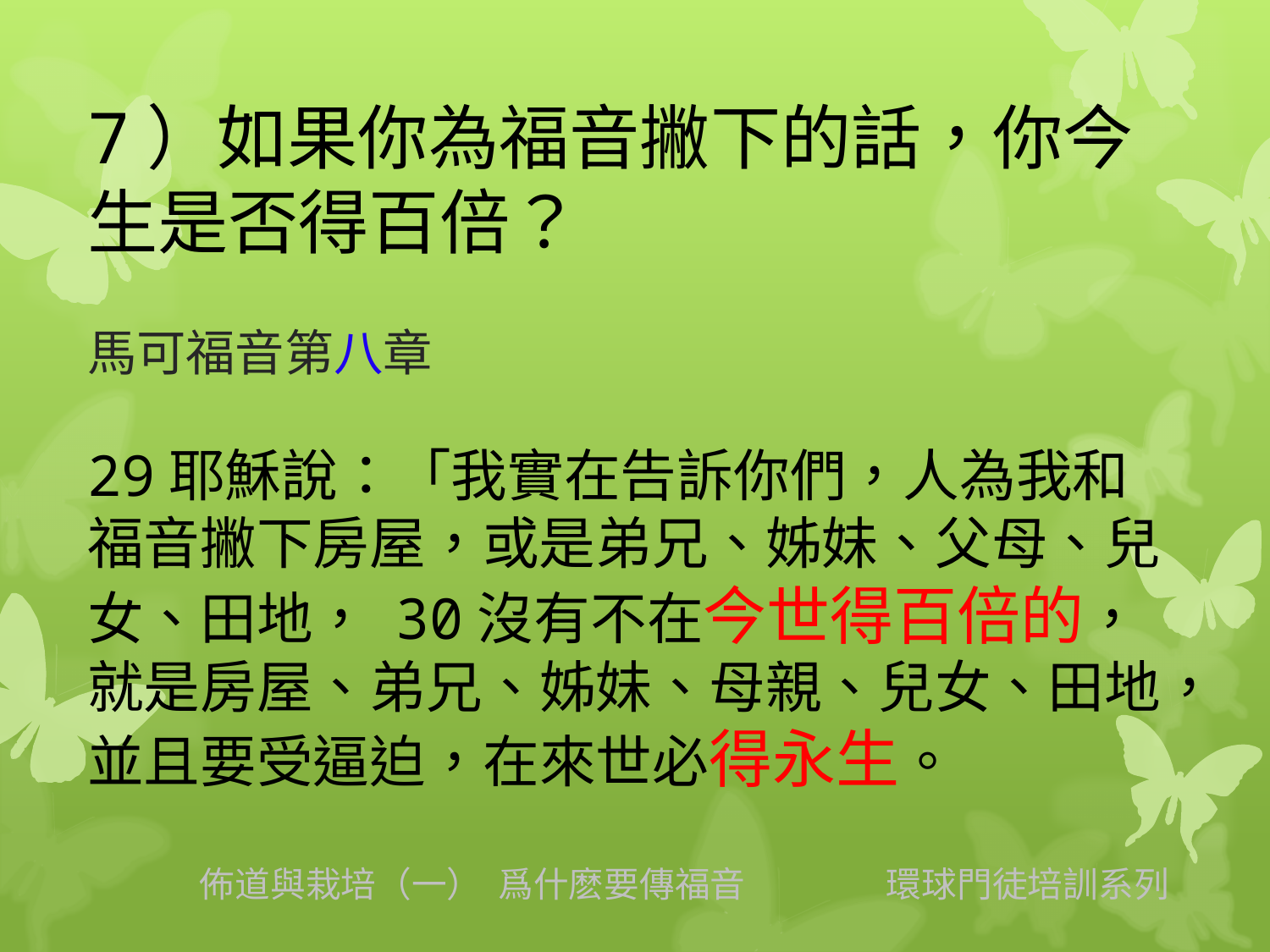

7）如果你為福音撇下的話，你今生是否得百倍？

馬可福音第八章

29耶穌說：「我實在告訴你們，人為我和福音撇下房屋，或是弟兄、姊妹、父母、兒女、田地， 30沒有不在今世得百倍的，就是房屋、弟兄、姊妹、母親、兒女、田地，並且要受逼迫，在來世必得永生。